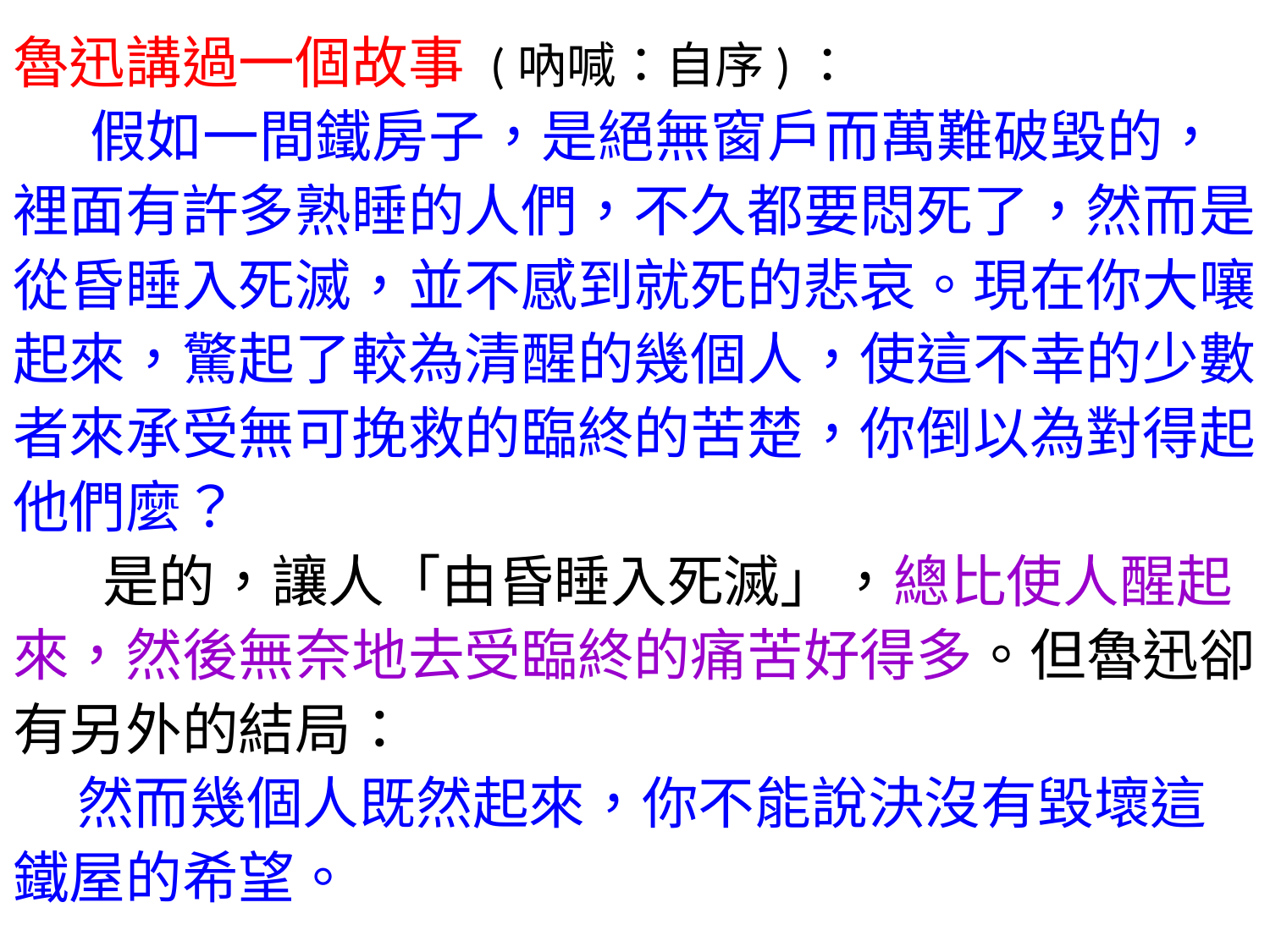

魯迅講過一個故事 (吶喊：自序)：
     假如一間鐵房子，是絕無窗戶而萬難破毀的，裡面有許多熟睡的人們，不久都要悶死了，然而是從昏睡入死滅，並不感到就死的悲哀。現在你大嚷起來，驚起了較為清醒的幾個人，使這不幸的少數者來承受無可挽救的臨終的苦楚，你倒以為對得起他們麼？
      是的，讓人「由昏睡入死滅」，總比使人醒起來，然後無奈地去受臨終的痛苦好得多。但魯迅卻有另外的結局：
    然而幾個人既然起來，你不能說決沒有毀壞這鐵屋的希望。